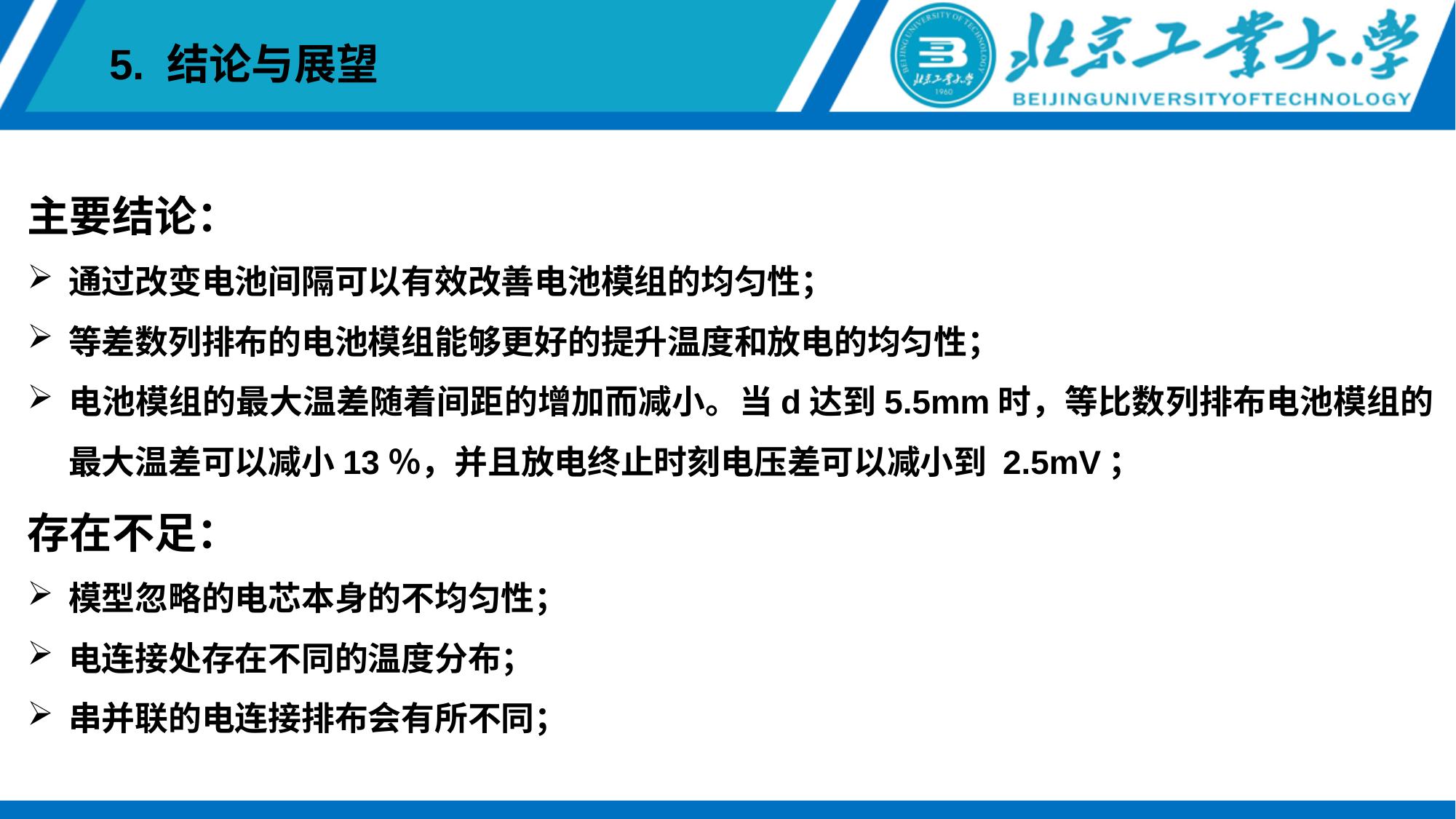

5. 结论与展望
主要结论：
通过改变电池间隔可以有效改善电池模组的均匀性；
等差数列排布的电池模组能够更好的提升温度和放电的均匀性；
电池模组的最大温差随着间距的增加而减小。当d达到5.5mm时，等比数列排布电池模组的最大温差可以减小13％，并且放电终止时刻电压差可以减小到 2.5mV；
存在不足：
模型忽略的电芯本身的不均匀性；
电连接处存在不同的温度分布；
串并联的电连接排布会有所不同；